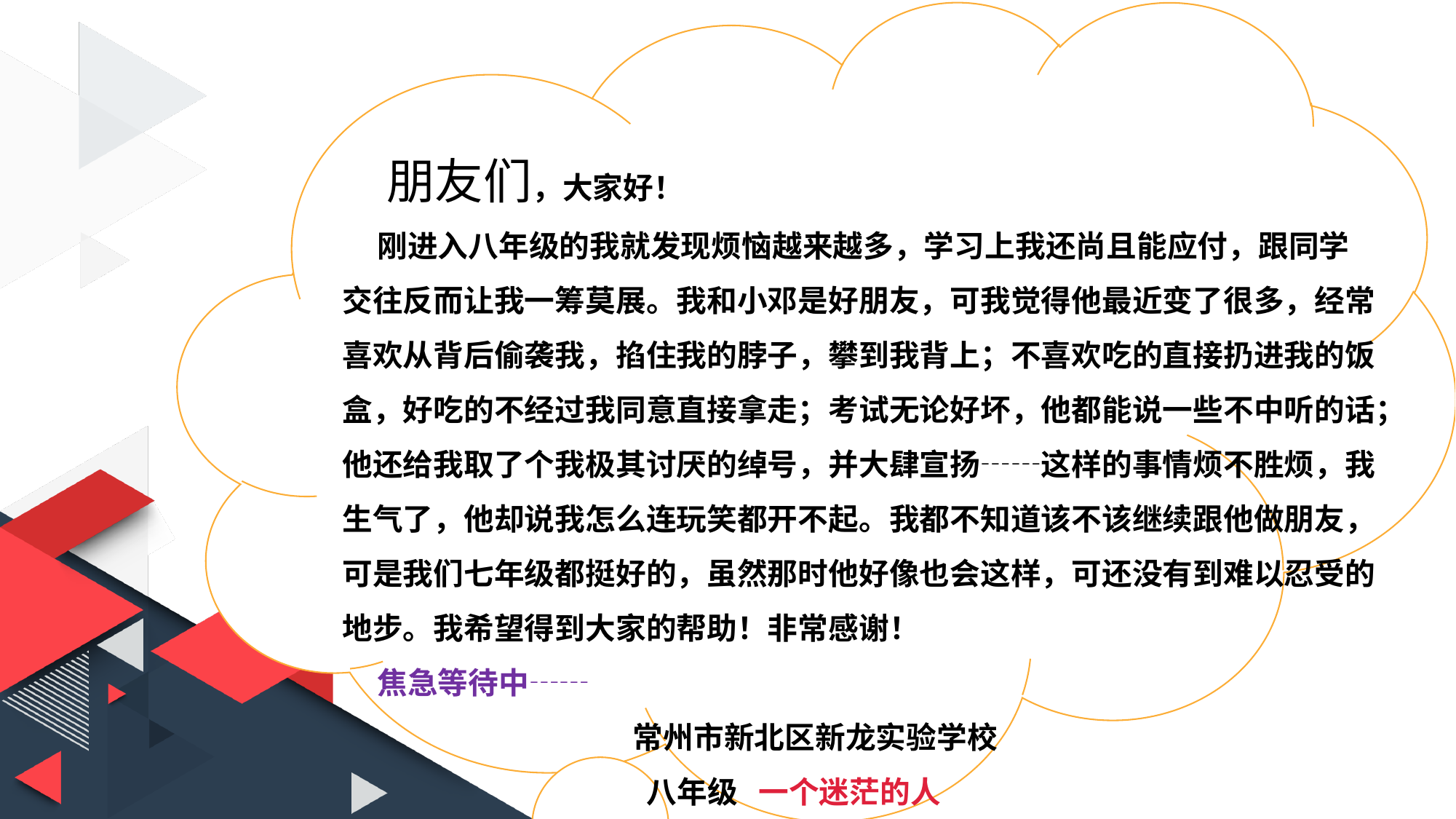

朋友们，大家好！
    刚进入八年级的我就发现烦恼越来越多，学习上我还尚且能应付，跟同学交往反而让我一筹莫展。我和小邓是好朋友，可我觉得他最近变了很多，经常喜欢从背后偷袭我，掐住我的脖子，攀到我背上；不喜欢吃的直接扔进我的饭盒，好吃的不经过我同意直接拿走；考试无论好坏，他都能说一些不中听的话；他还给我取了个我极其讨厌的绰号，并大肆宣扬┄┄这样的事情烦不胜烦，我生气了，他却说我怎么连玩笑都开不起。我都不知道该不该继续跟他做朋友，可是我们七年级都挺好的，虽然那时他好像也会这样，可还没有到难以忍受的地步。我希望得到大家的帮助！非常感谢！
    焦急等待中┄┄
                                         常州市新北区新龙实验学校
                                           八年级   一个迷茫的人